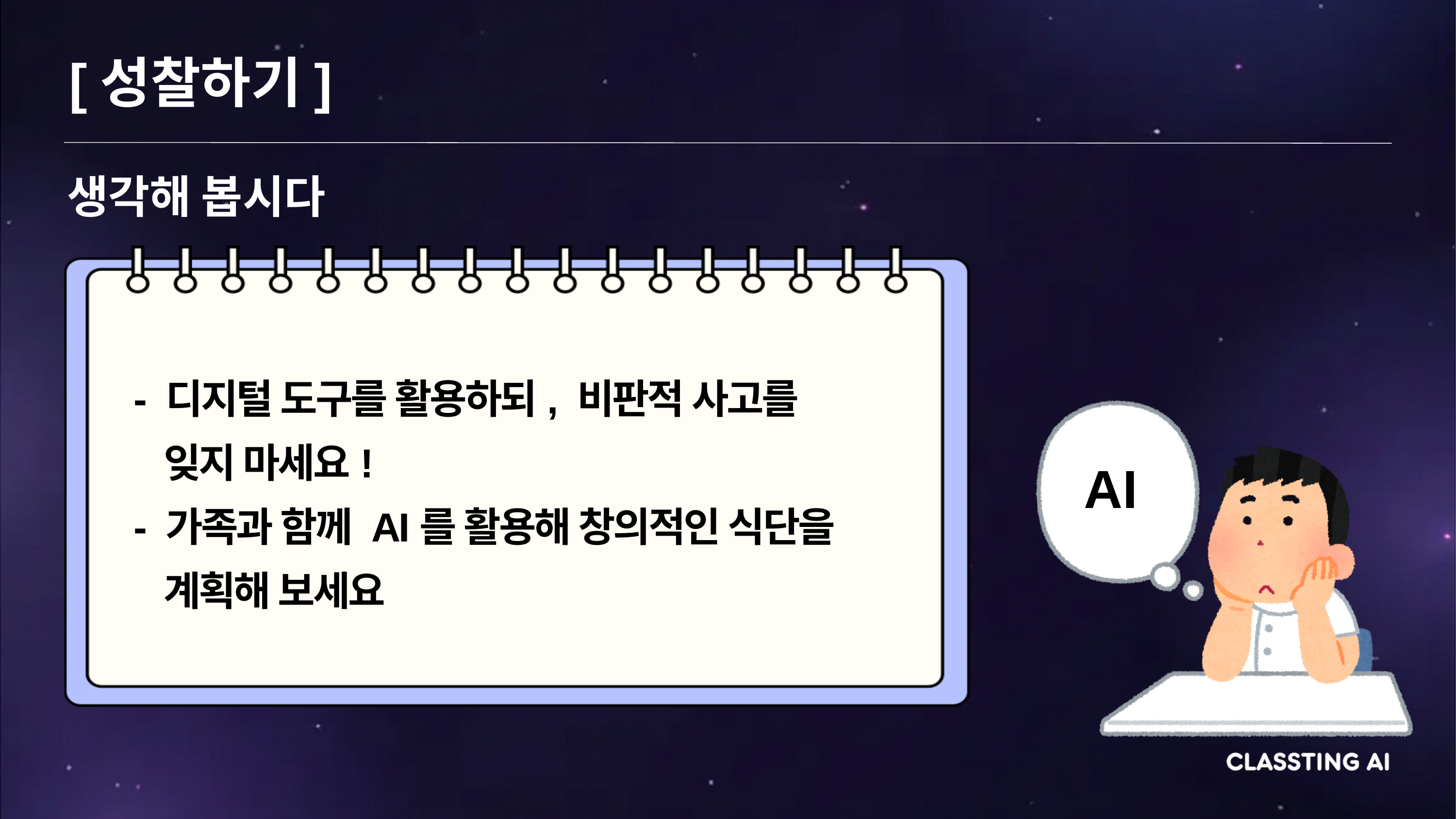

[성찰하기]

생각해 봅시다

- 디지털 도구를 활용하되, 비판적 사고를
  잊지 마세요!
- 가족과 함께 AI를 활용해 창의적인 식단을
  계획해 보세요

AI